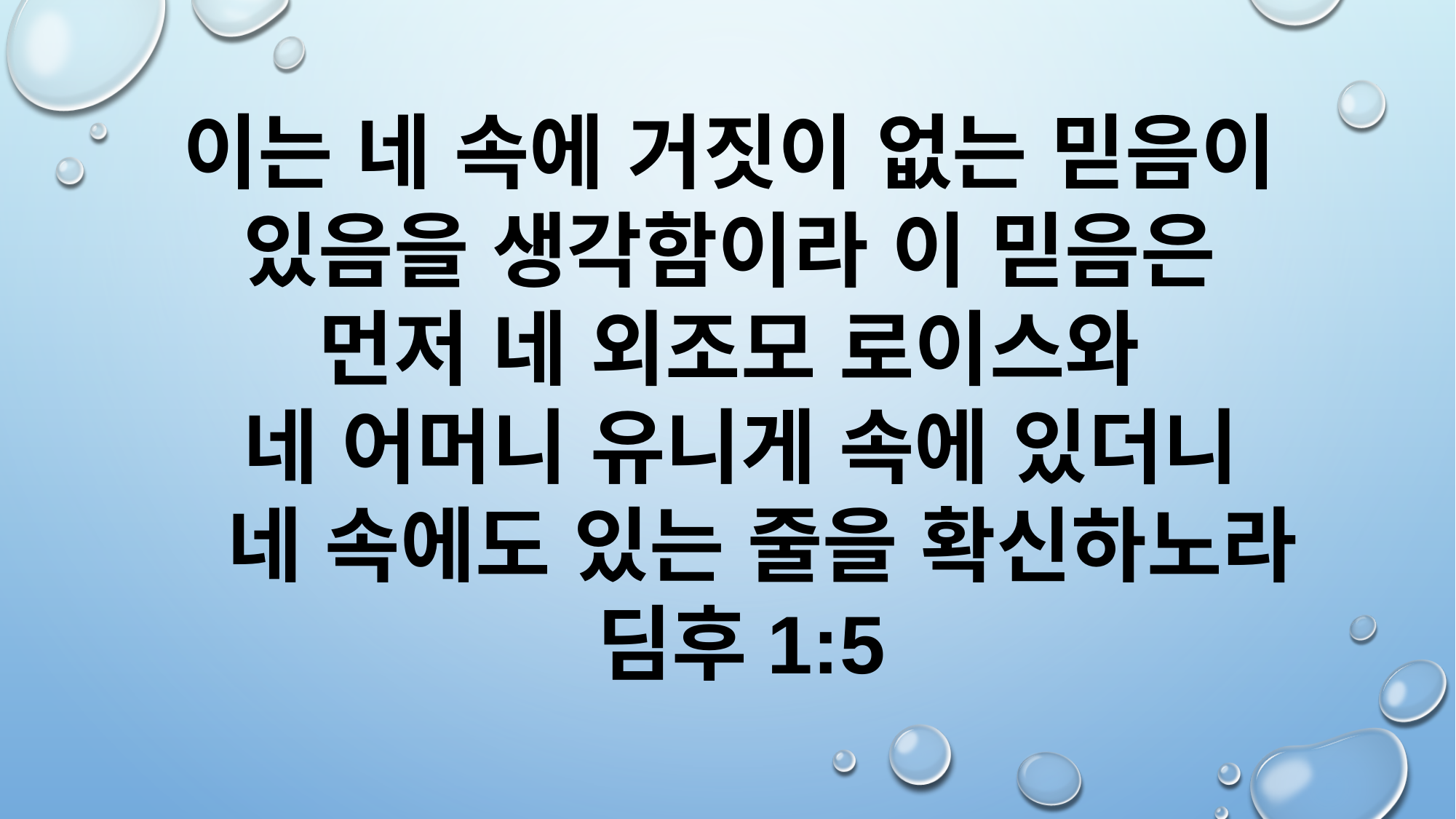

이는 네 속에 거짓이 없는 믿음이
있음을 생각함이라 이 믿음은
먼저 네 외조모 로이스와
네 어머니 유니게 속에 있더니
 네 속에도 있는 줄을 확신하노라
딤후1:5